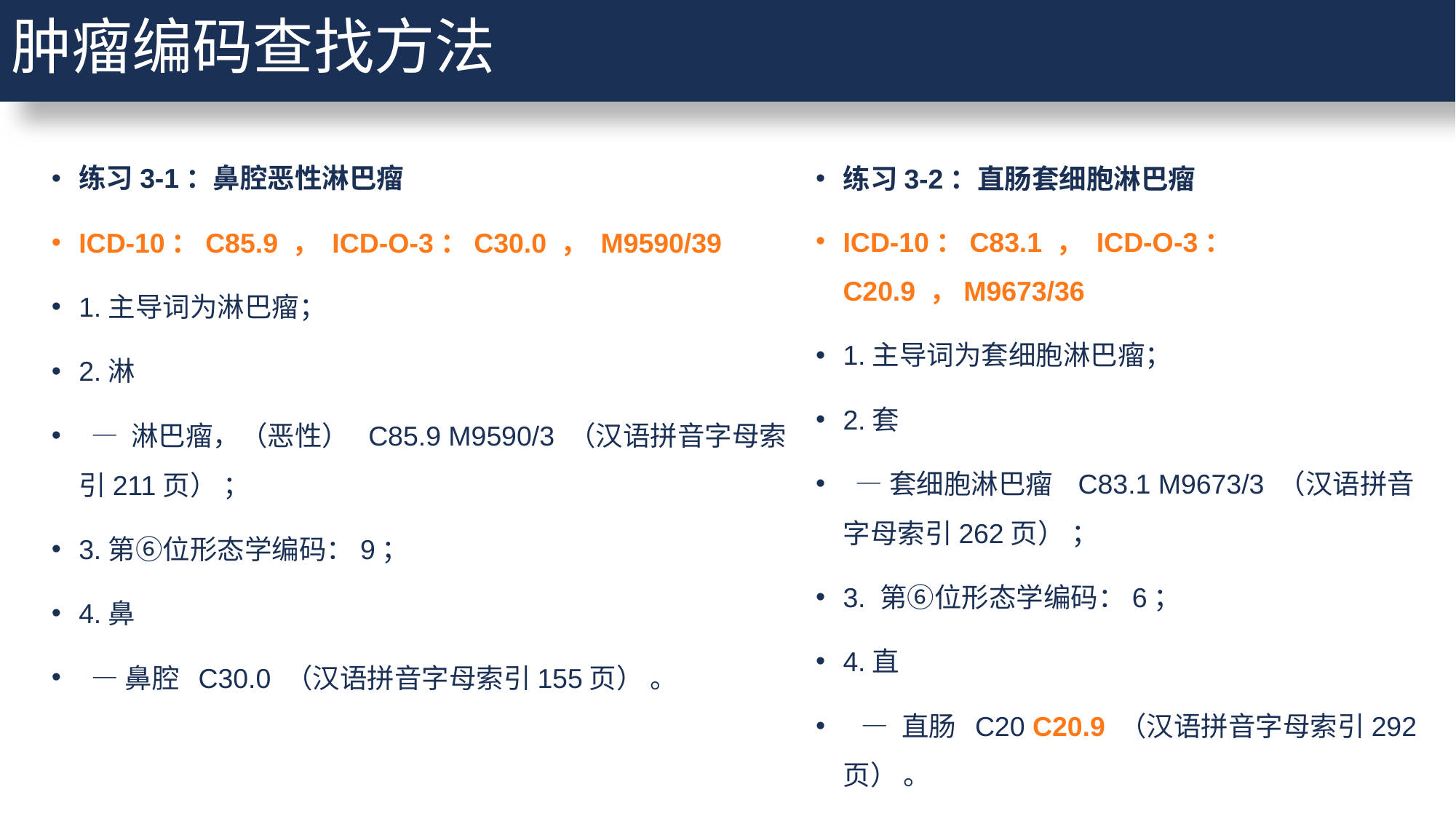

肿瘤编码查找方法
练习3-1：鼻腔恶性淋巴瘤
ICD-10：C85.9 ， ICD-O-3：C30.0 ， M9590/39
1.主导词为淋巴瘤；
2.淋
  — 淋巴瘤，（恶性）  C85.9 M9590/3 （汉语拼音字母索引211页） ；
3.第⑥位形态学编码：9；
4.鼻
  —鼻腔  C30.0 （汉语拼音字母索引155页） 。
练习3-2：直肠套细胞淋巴瘤

ICD-10：C83.1 ， ICD-O-3：C20.9 ，M9673/36
1.主导词为套细胞淋巴瘤；
2.套
  —套细胞淋巴瘤   C83.1 M9673/3 （汉语拼音字母索引262页） ；
3. 第⑥位形态学编码：6；
4.直
   — 直肠  C20 C20.9 （汉语拼音字母索引292页） 。